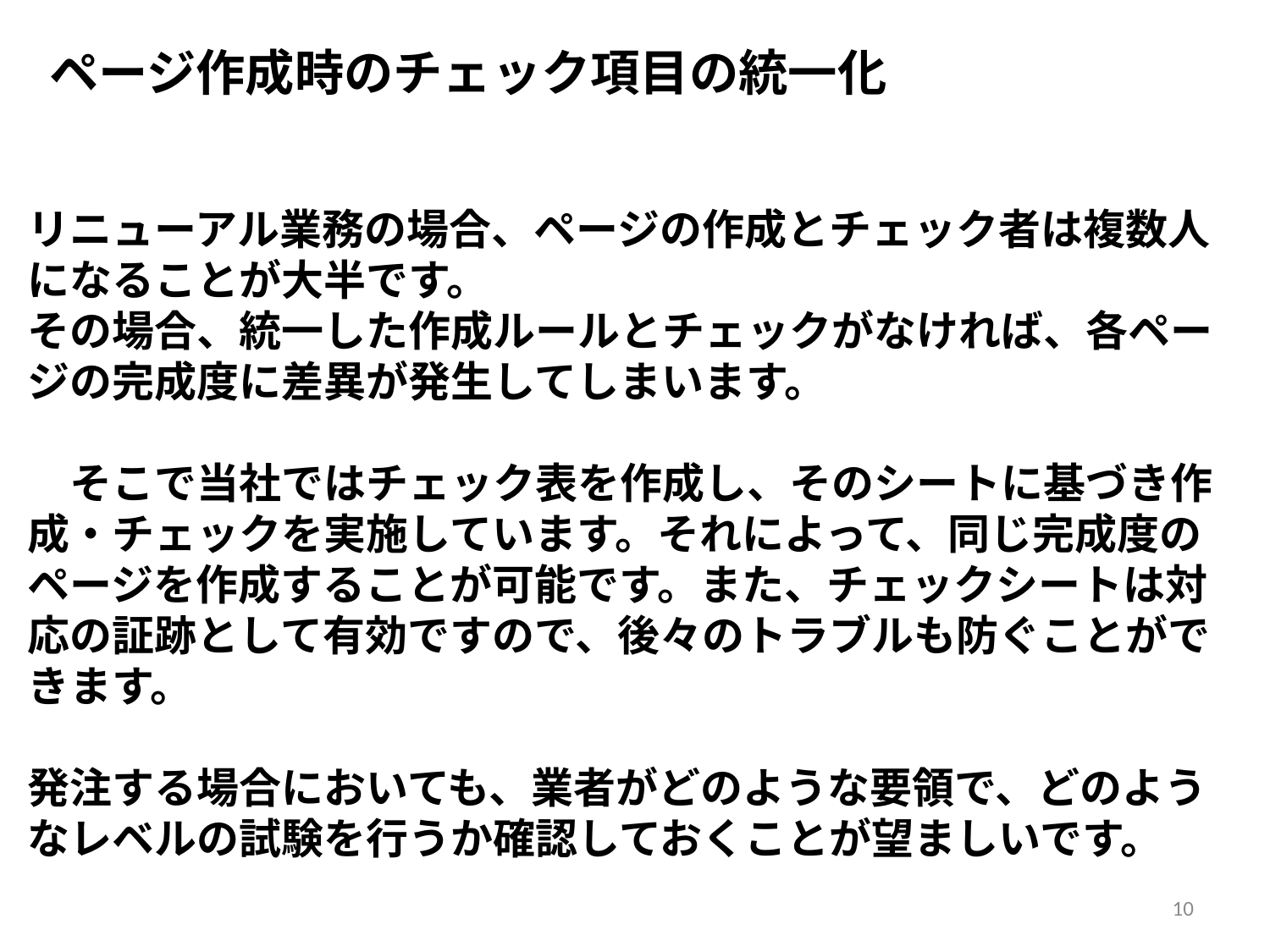

ページ作成時のチェック項目の統一化
リニューアル業務の場合、ページの作成とチェック者は複数人になることが大半です。
その場合、統一した作成ルールとチェックがなければ、各ページの完成度に差異が発生してしまいます。

　そこで当社ではチェック表を作成し、そのシートに基づき作成・チェックを実施しています。それによって、同じ完成度のページを作成することが可能です。また、チェックシートは対応の証跡として有効ですので、後々のトラブルも防ぐことができます。

発注する場合においても、業者がどのような要領で、どのようなレベルの試験を行うか確認しておくことが望ましいです。
10